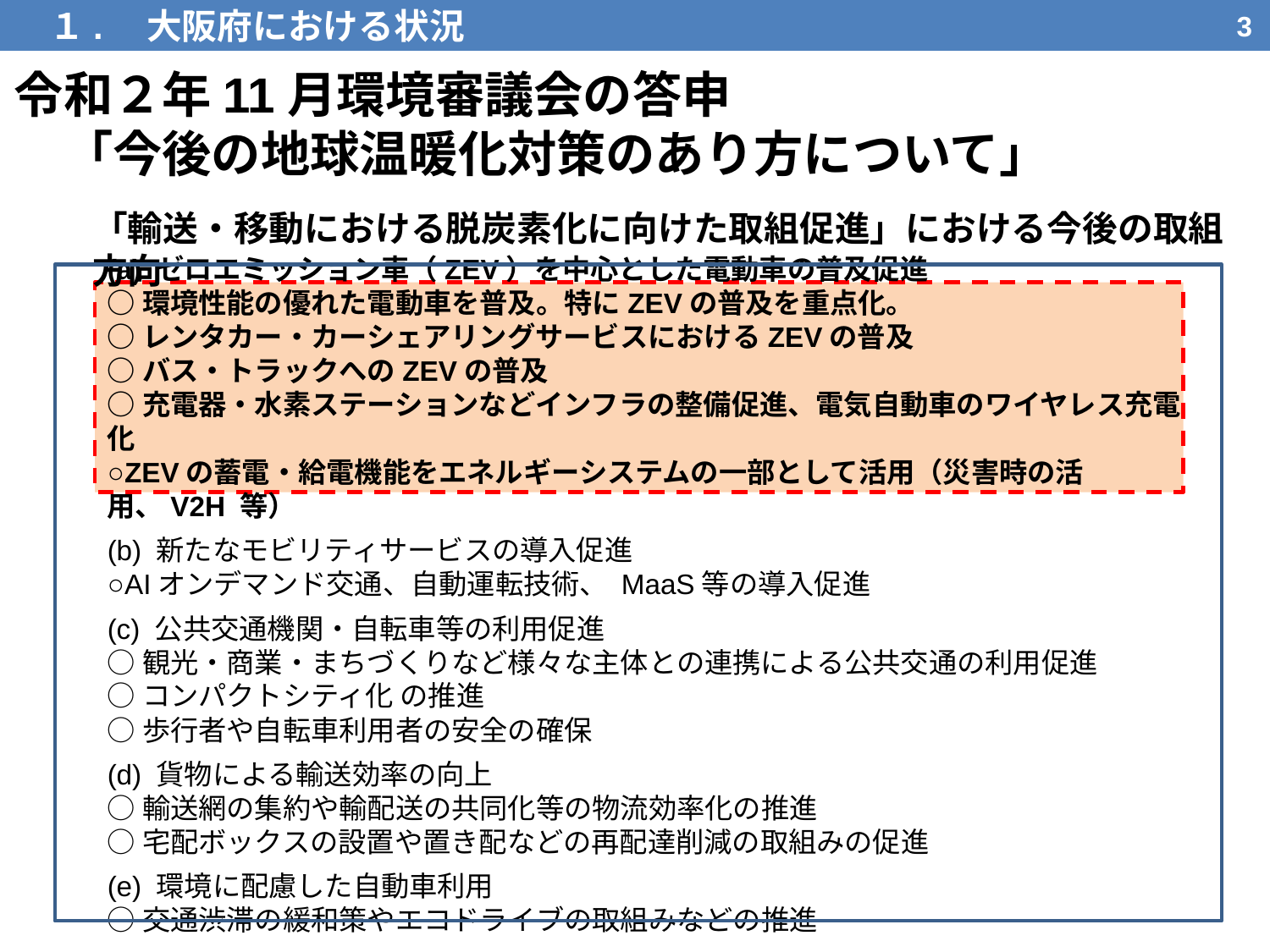

１.　大阪府における状況
3
令和２年11月環境審議会の答申
　「今後の地球温暖化対策のあり方について」
「輸送・移動における脱炭素化に向けた取組促進」における今後の取組方向

(a) ゼロエミッション車（ZEV）を中心とした電動車の普及促進
○環境性能の優れた電動車を普及。特にZEVの普及を重点化。
○レンタカー・カーシェアリングサービスにおけるZEVの普及
○バス・トラックへのZEVの普及
○充電器・水素ステーションなどインフラの整備促進、電気自動車のワイヤレス充電化
○ZEVの蓄電・給電機能をエネルギーシステムの一部として活用（災害時の活用、V2H 等）
(b) 新たなモビリティサービスの導入促進
○AIオンデマンド交通、自動運転技術、 MaaS等の導入促進
(c) 公共交通機関・自転車等の利用促進
○観光・商業・まちづくりなど様々な主体との連携による公共交通の利用促進
○コンパクトシティ化 の推進
○歩行者や自転車利用者の安全の確保
(d) 貨物による輸送効率の向上
○輸送網の集約や輸配送の共同化等の物流効率化の推進
○宅配ボックスの設置や置き配などの再配達削減の取組みの促進
(e) 環境に配慮した自動車利用
○交通渋滞の緩和策やエコドライブの取組みなどの推進